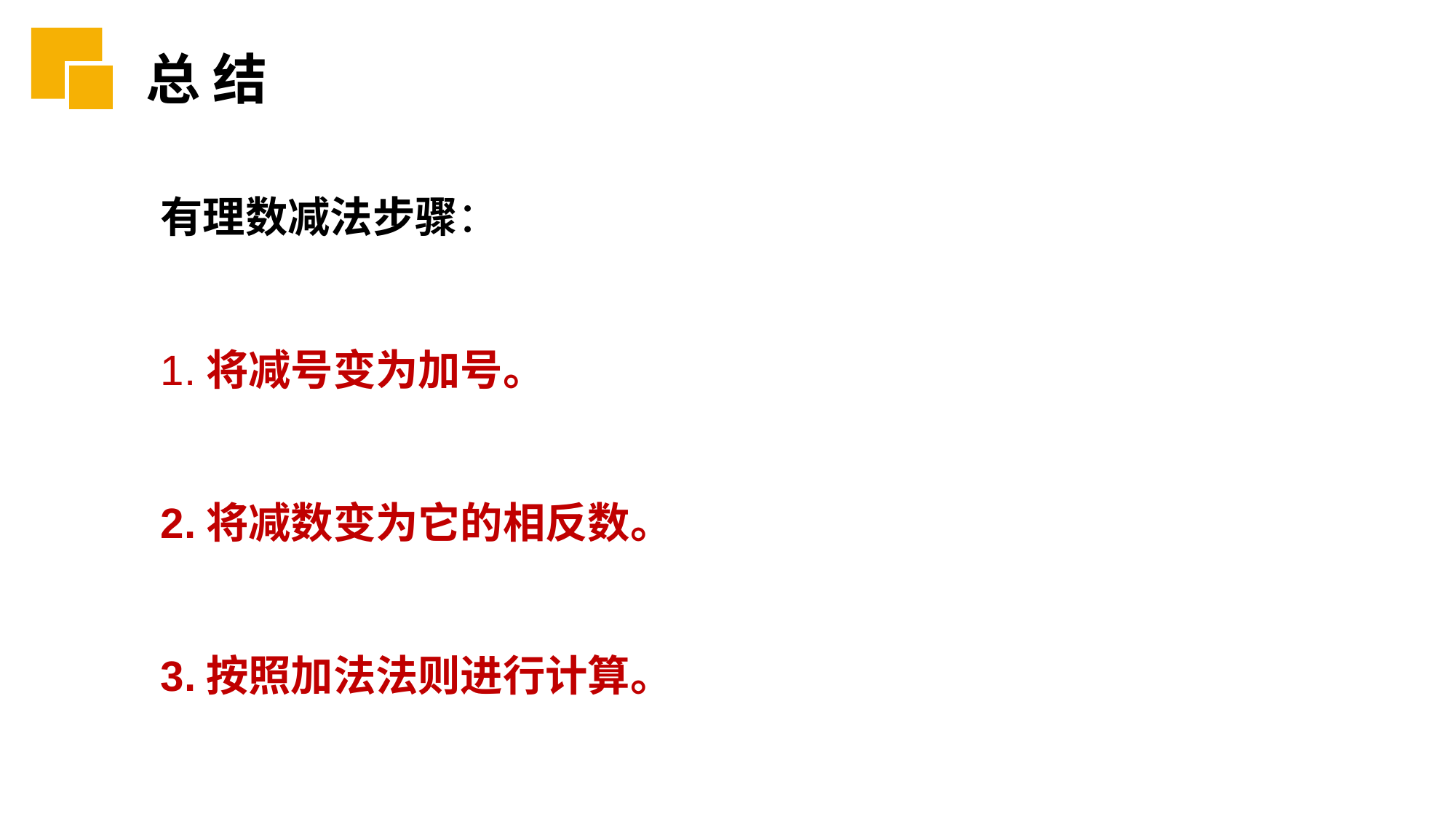

总 结
有理数减法步骤：

1.将减号变为加号。

2.将减数变为它的相反数。

3.按照加法法则进行计算。